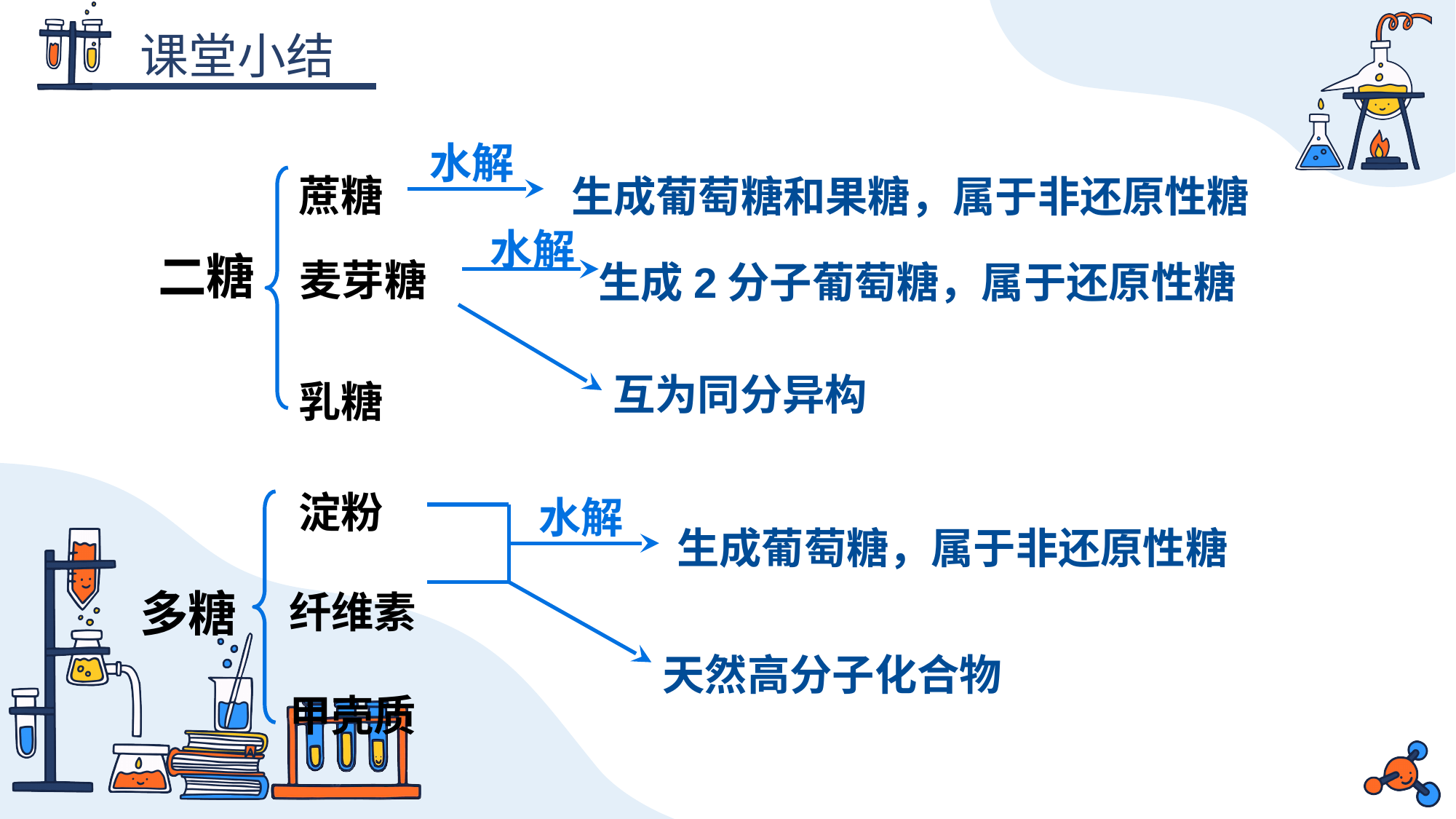

水解
蔗糖

二糖
麦芽糖
乳糖
生成葡萄糖和果糖，属于非还原性糖

水解
生成2分子葡萄糖，属于还原性糖
互为同分异构

淀粉

多糖
纤维素
甲壳质
水解
生成葡萄糖，属于非还原性糖
天然高分子化合物